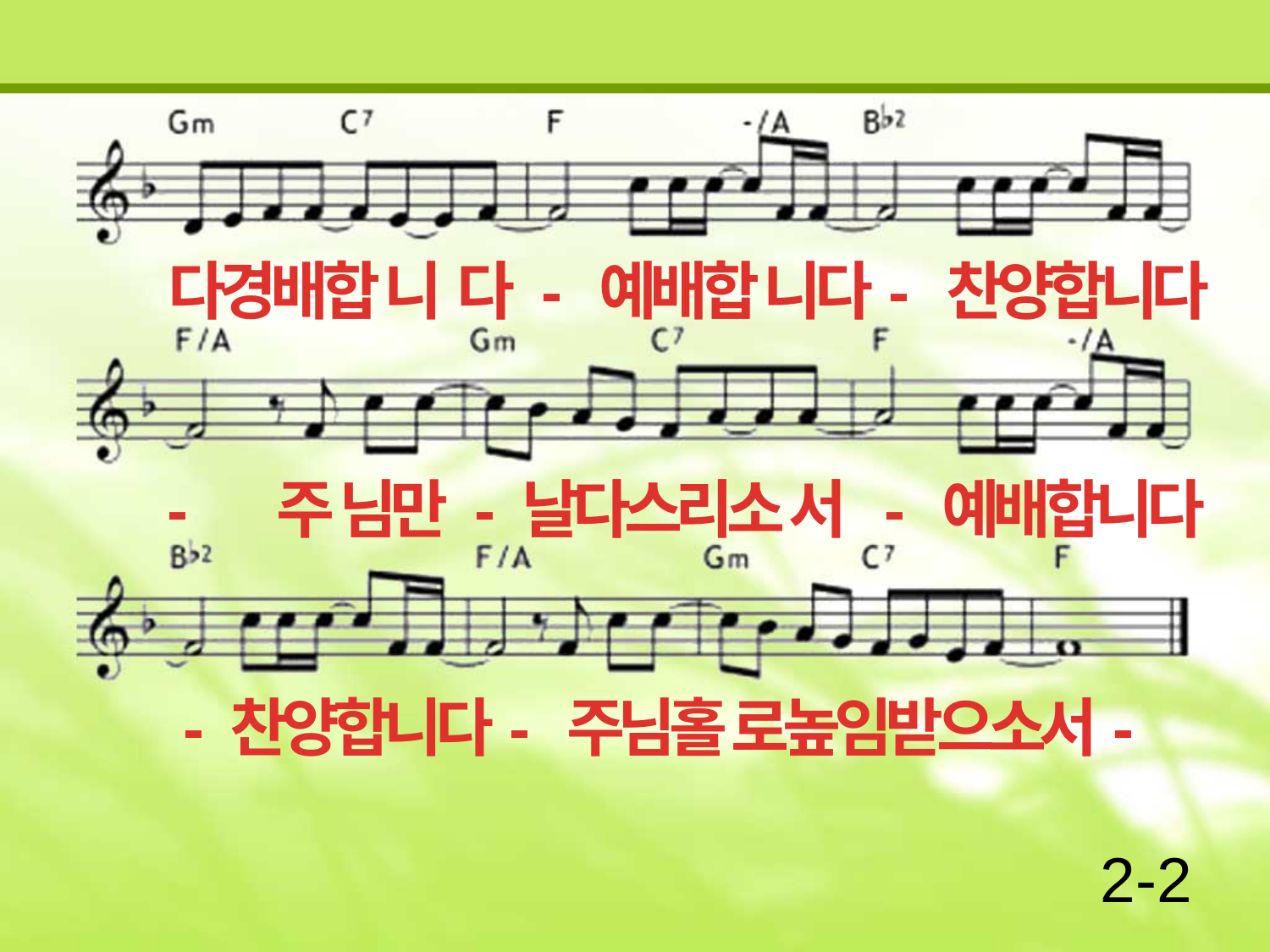

다경배합 니  다 -  예배합 니다-  찬양합니다
-       주 님만 - 날다스리소 서  -  예배합니다
- 찬양합니다-  주님홀 로높임받으소서-
2-2